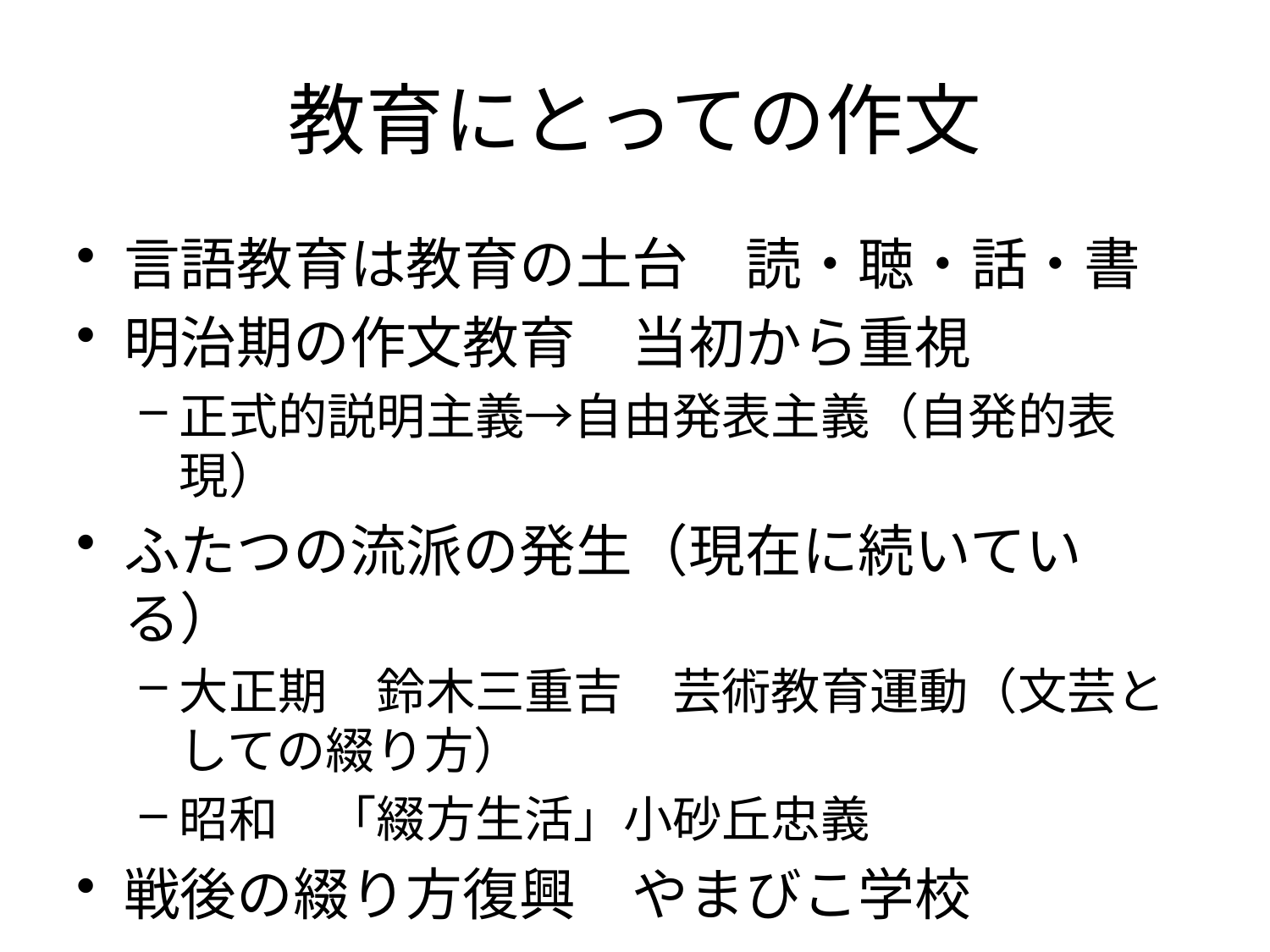

# 教育にとっての作文
言語教育は教育の土台　読・聴・話・書
明治期の作文教育　当初から重視
正式的説明主義→自由発表主義（自発的表現）
ふたつの流派の発生（現在に続いている）
大正期　鈴木三重吉　芸術教育運動（文芸としての綴り方）
昭和　「綴方生活」小砂丘忠義
戦後の綴り方復興　やまびこ学校